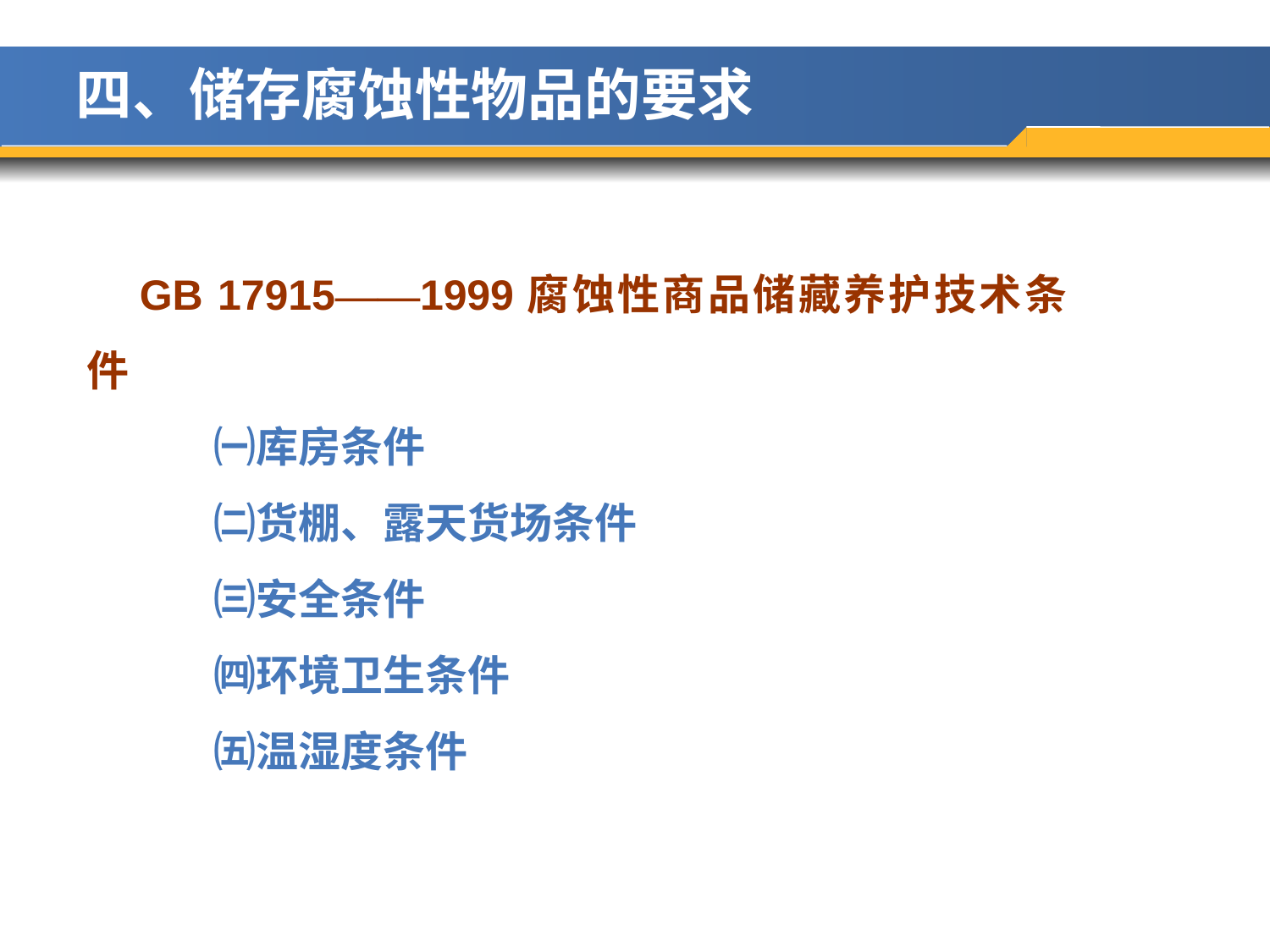

四、储存腐蚀性物品的要求

GB 17915——1999腐蚀性商品储藏养护技术条件
㈠库房条件
㈡货棚、露天货场条件
㈢安全条件
㈣环境卫生条件
㈤温湿度条件